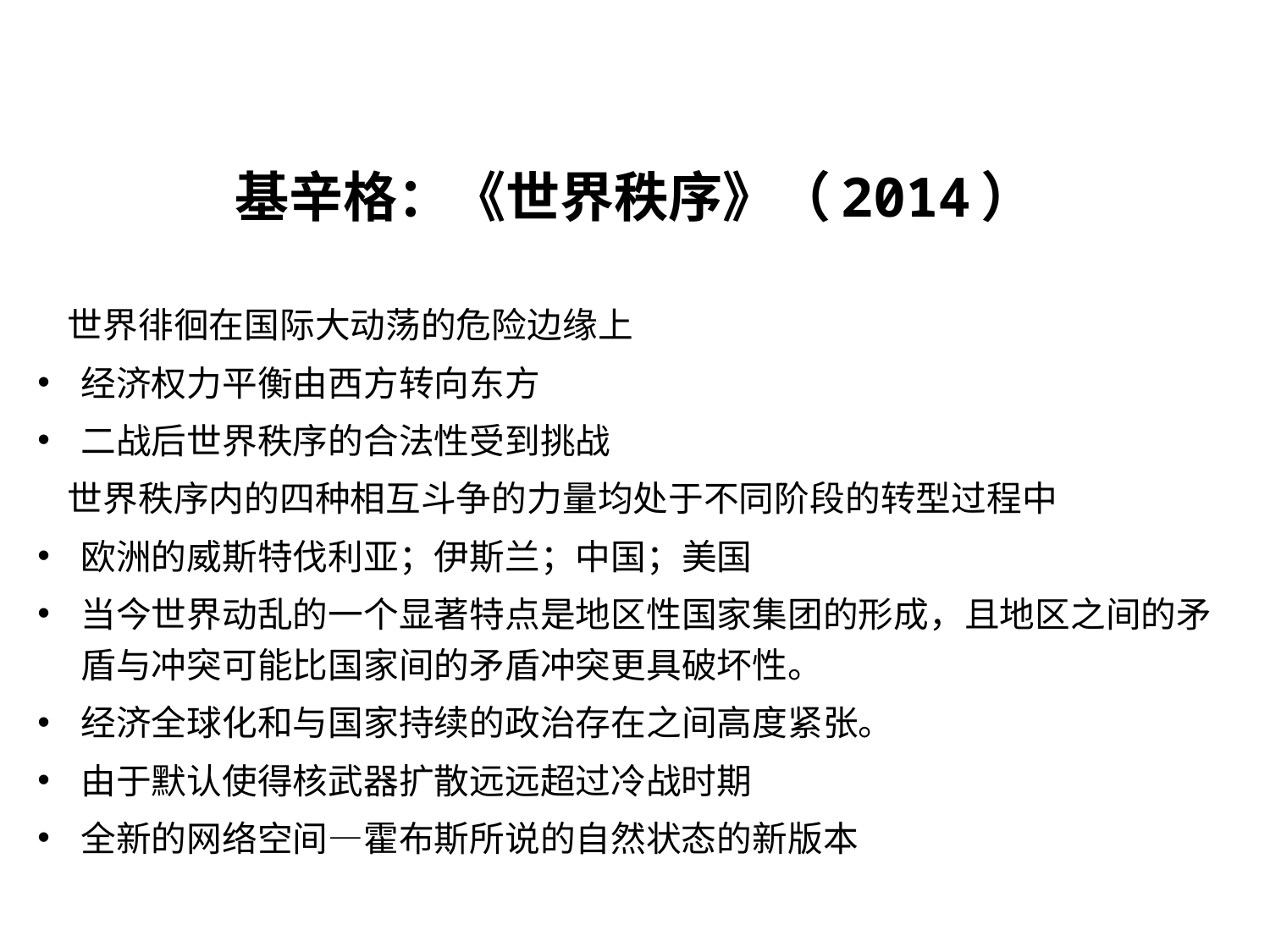

基辛格：《世界秩序》（2014）

   世界徘徊在国际大动荡的危险边缘上
经济权力平衡由西方转向东方
二战后世界秩序的合法性受到挑战
   世界秩序内的四种相互斗争的力量均处于不同阶段的转型过程中
欧洲的威斯特伐利亚；伊斯兰；中国；美国
当今世界动乱的一个显著特点是地区性国家集团的形成，且地区之间的矛盾与冲突可能比国家间的矛盾冲突更具破坏性。
经济全球化和与国家持续的政治存在之间高度紧张。
由于默认使得核武器扩散远远超过冷战时期
全新的网络空间—霍布斯所说的自然状态的新版本
IWEP